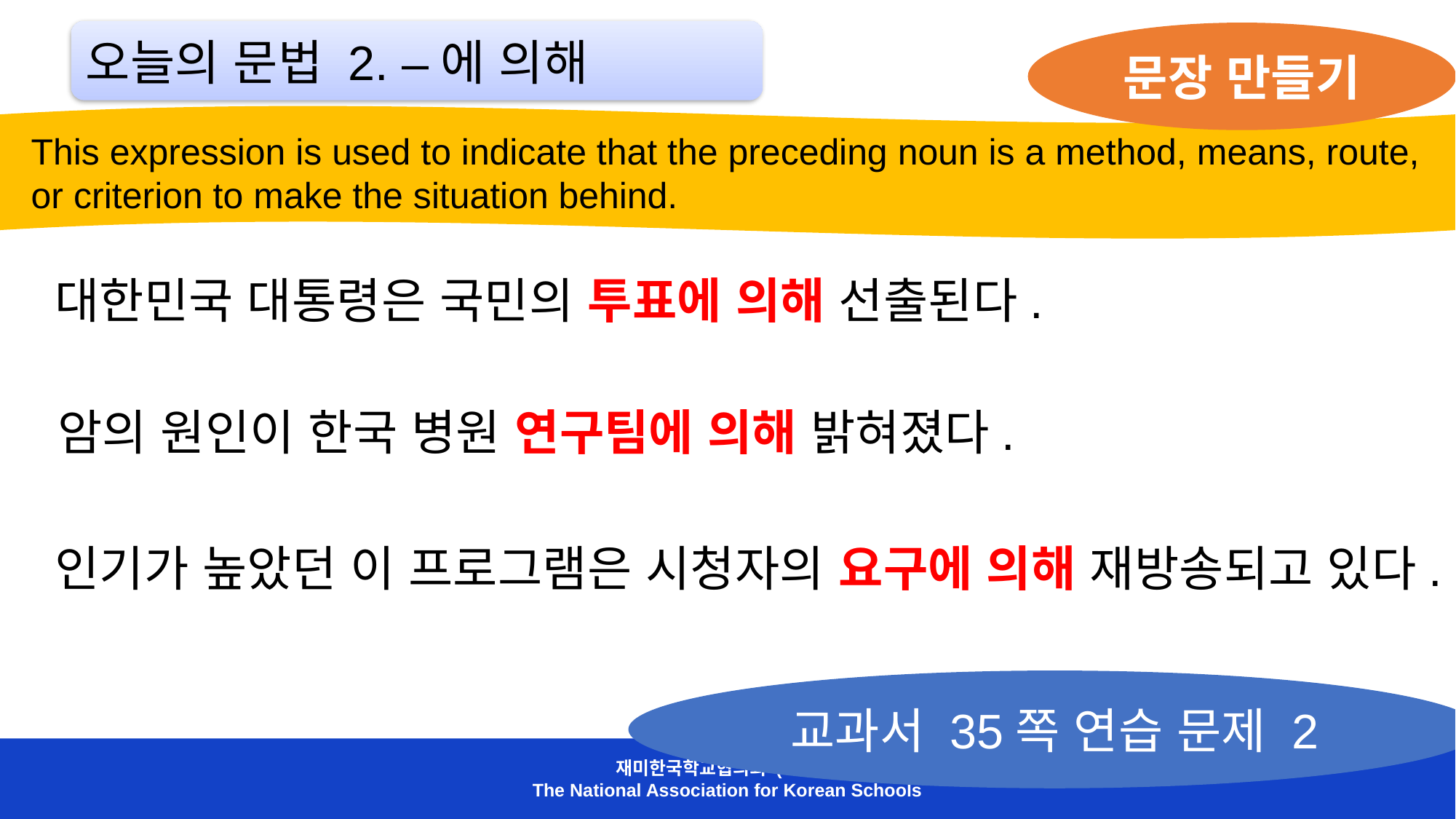

오늘의 문법 2. –에 의해
문장 만들기
  This expression is used to indicate that the preceding noun is a method, means, route,
  or criterion to make the situation behind.
대한민국 대통령은 국민의 투표에 의해 선출된다.
암의 원인이 한국 병원 연구팀에 의해 밝혀졌다.
인기가 높았던 이 프로그램은 시청자의 요구에 의해 재방송되고 있다.
교과서 35쪽 연습 문제 2
재미한국학교협의회 (NAKS)
The National Association for Korean Schools